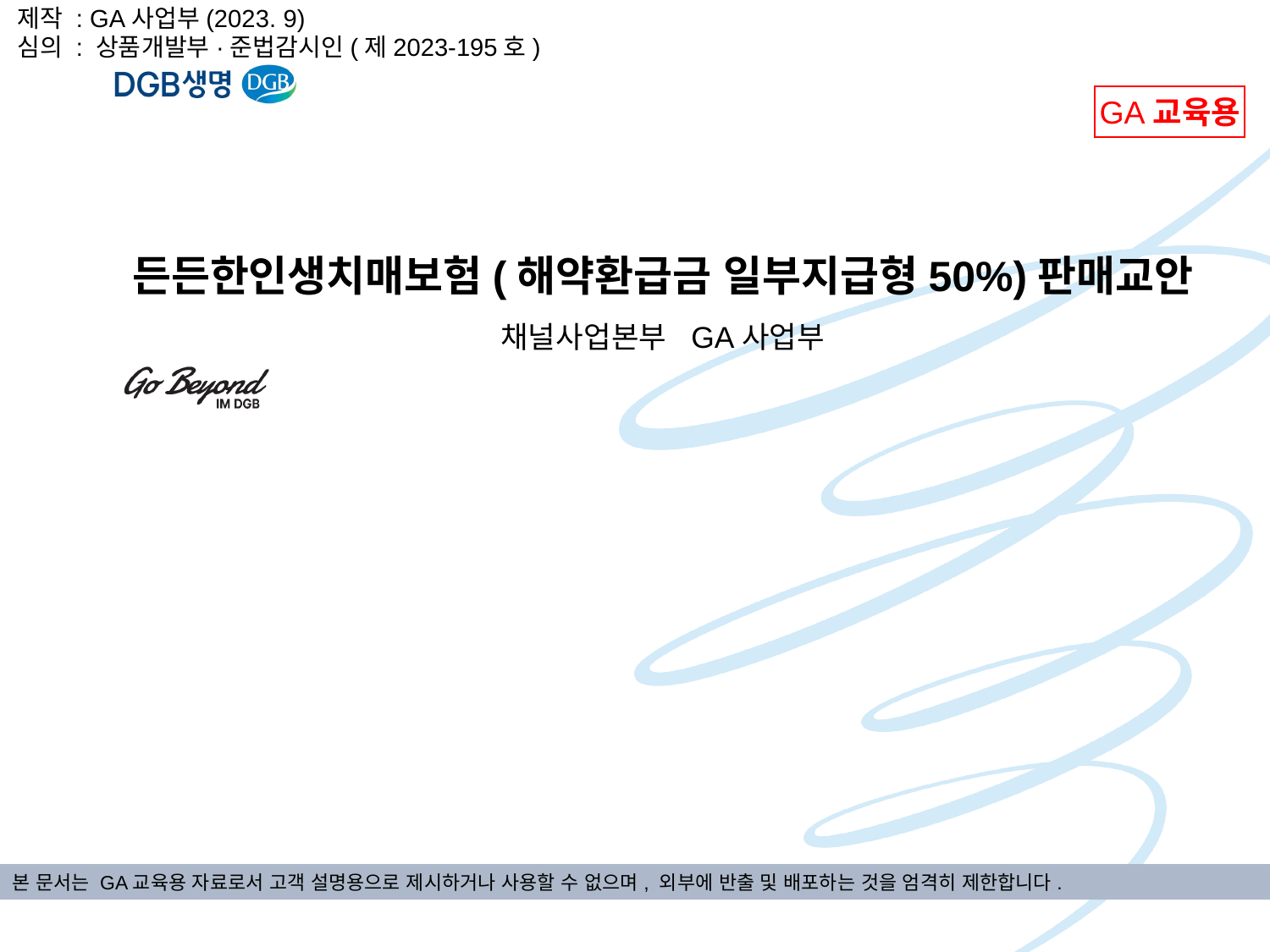

제작 : GA사업부(2023. 9)
심의 : 상품개발부·준법감시인(제2023-195호)
GA교육용
# 든든한인생치매보험(해약환급금 일부지급형50%)판매교안 채널사업본부  GA사업부
본 문서는 GA교육용 자료로서 고객 설명용으로 제시하거나 사용할 수 없으며, 외부에 반출 및 배포하는 것을 엄격히 제한합니다.